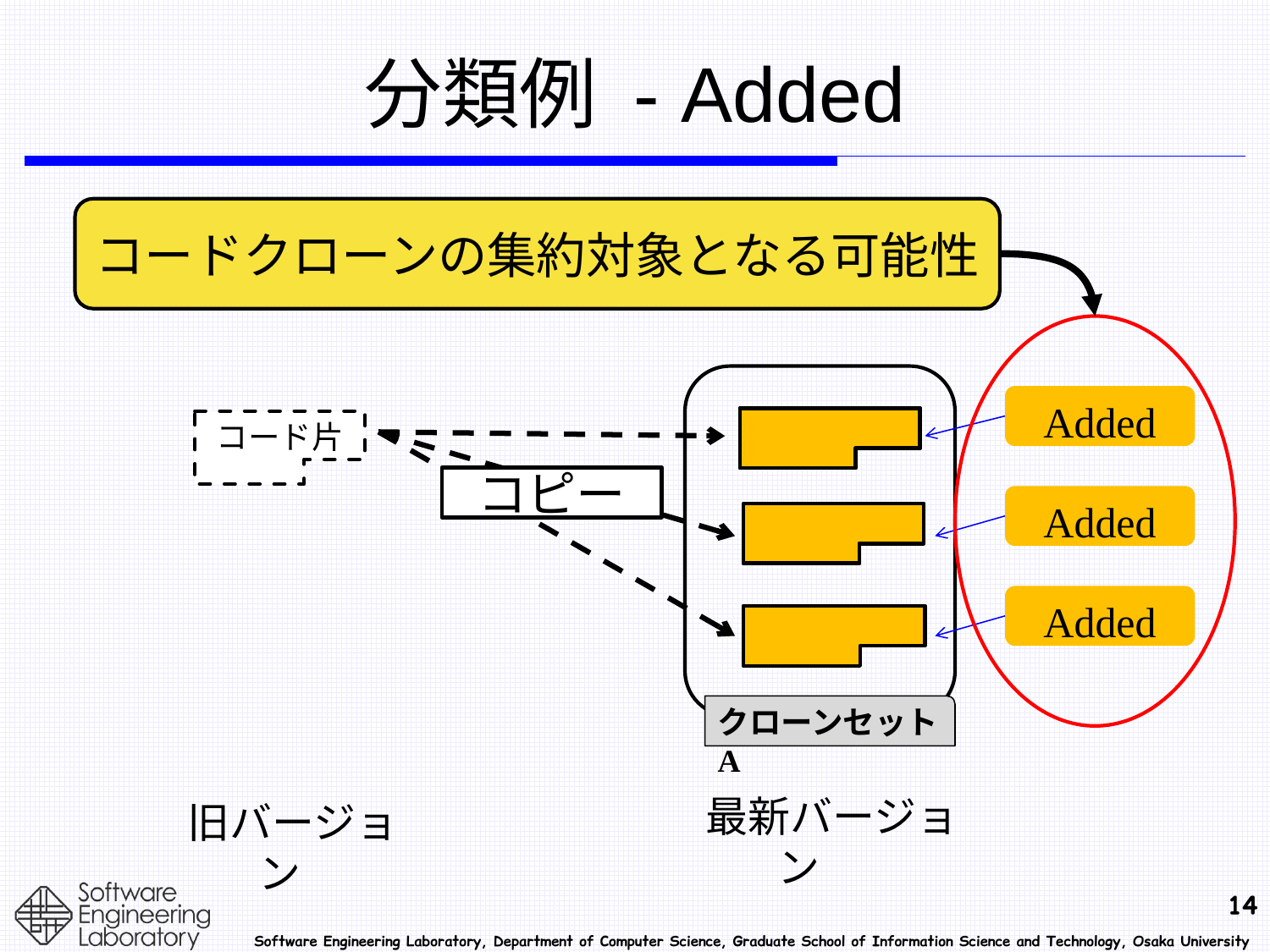

# 分類例 - Added
コードクローンの集約対象となる可能性

Added

コード片
コピー
Added

Added

クローンセットA
最新バージョン
旧バージョン